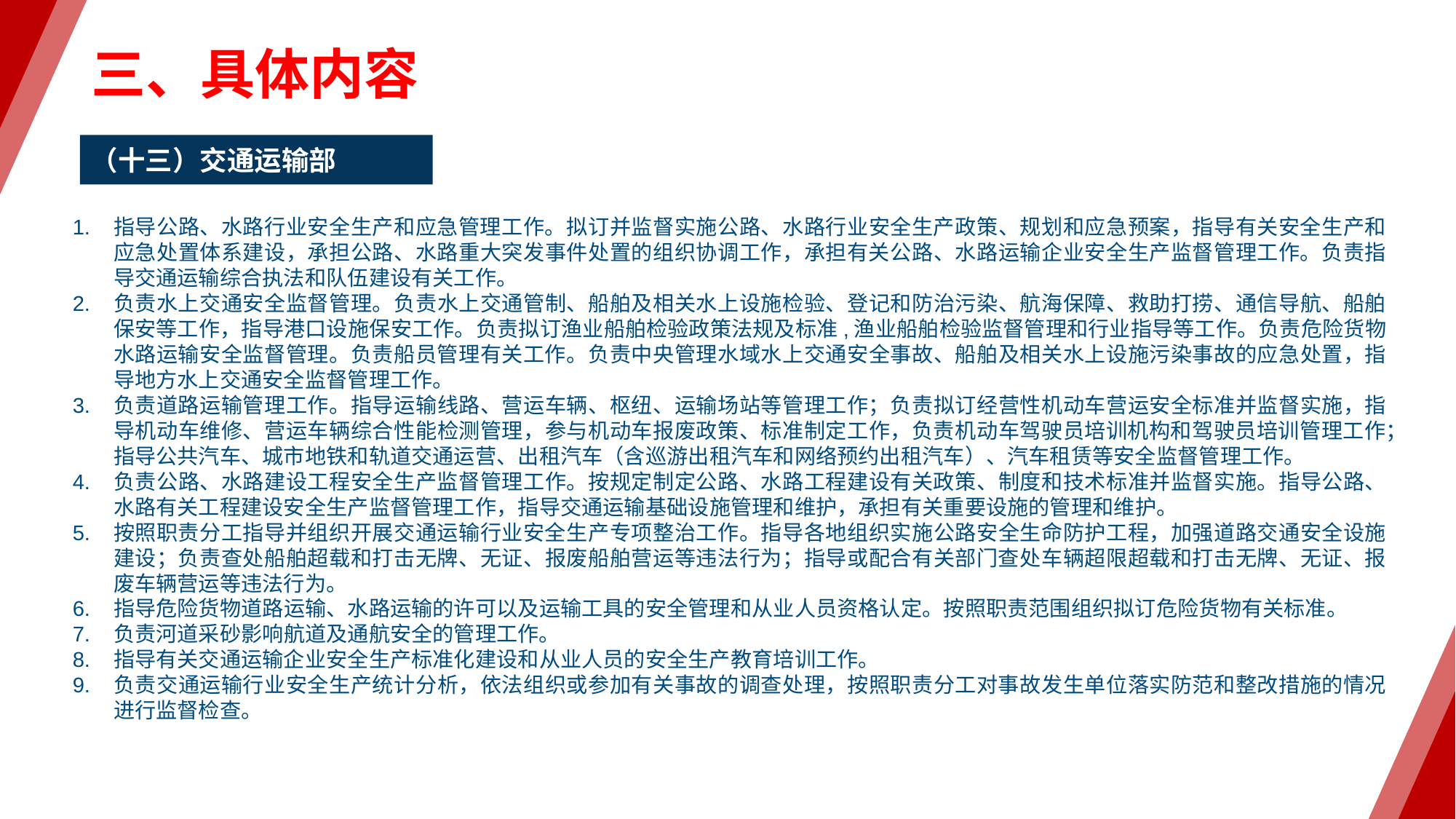

三、具体内容
（十三）交通运输部
指导公路、水路行业安全生产和应急管理工作。拟订并监督实施公路、水路行业安全生产政策、规划和应急预案，指导有关安全生产和应急处置体系建设，承担公路、水路重大突发事件处置的组织协调工作，承担有关公路、水路运输企业安全生产监督管理工作。负责指导交通运输综合执法和队伍建设有关工作。
负责水上交通安全监督管理。负责水上交通管制、船舶及相关水上设施检验、登记和防治污染、航海保障、救助打捞、通信导航、船舶保安等工作，指导港口设施保安工作。负责拟订渔业船舶检验政策法规及标准,渔业船舶检验监督管理和行业指导等工作。负责危险货物水路运输安全监督管理。负责船员管理有关工作。负责中央管理水域水上交通安全事故、船舶及相关水上设施污染事故的应急处置，指导地方水上交通安全监督管理工作。
负责道路运输管理工作。指导运输线路、营运车辆、枢纽、运输场站等管理工作；负责拟订经营性机动车营运安全标准并监督实施，指导机动车维修、营运车辆综合性能检测管理，参与机动车报废政策、标准制定工作，负责机动车驾驶员培训机构和驾驶员培训管理工作；指导公共汽车、城市地铁和轨道交通运营、出租汽车（含巡游出租汽车和网络预约出租汽车）、汽车租赁等安全监督管理工作。
负责公路、水路建设工程安全生产监督管理工作。按规定制定公路、水路工程建设有关政策、制度和技术标准并监督实施。指导公路、水路有关工程建设安全生产监督管理工作，指导交通运输基础设施管理和维护，承担有关重要设施的管理和维护。
按照职责分工指导并组织开展交通运输行业安全生产专项整治工作。指导各地组织实施公路安全生命防护工程，加强道路交通安全设施建设；负责查处船舶超载和打击无牌、无证、报废船舶营运等违法行为；指导或配合有关部门查处车辆超限超载和打击无牌、无证、报废车辆营运等违法行为。
指导危险货物道路运输、水路运输的许可以及运输工具的安全管理和从业人员资格认定。按照职责范围组织拟订危险货物有关标准。
负责河道采砂影响航道及通航安全的管理工作。
指导有关交通运输企业安全生产标准化建设和从业人员的安全生产教育培训工作。
负责交通运输行业安全生产统计分析，依法组织或参加有关事故的调查处理，按照职责分工对事故发生单位落实防范和整改措施的情况进行监督检查。